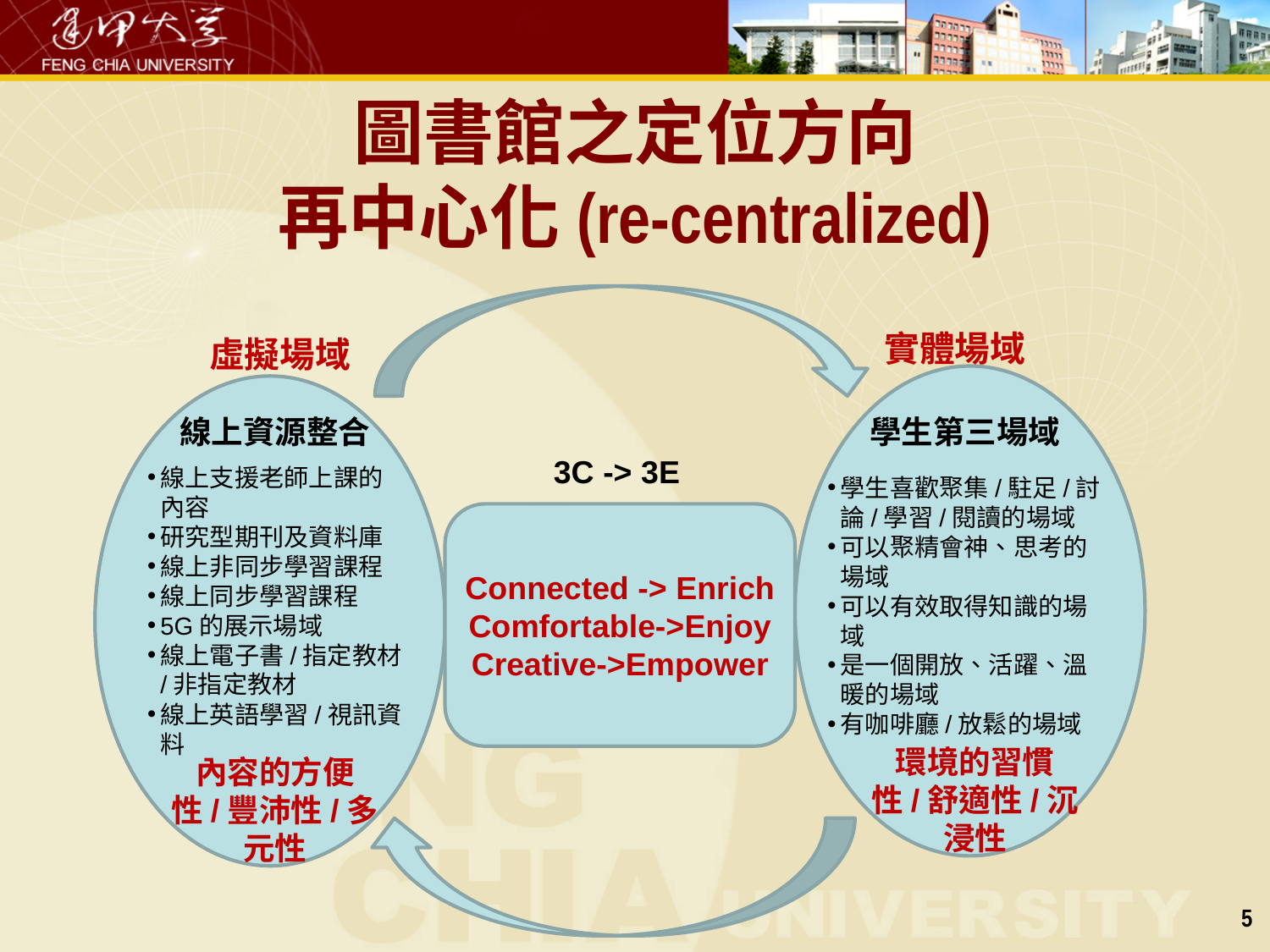

# 圖書館之定位方向 再中心化(re-centralized)

實體場域
虛擬場域

線上資源整合
學生第三場域
3C -> 3E
線上支援老師上課的內容
研究型期刊及資料庫
線上非同步學習課程
線上同步學習課程
5G的展示場域
線上電子書/指定教材/非指定教材
線上英語學習/視訊資料
學生喜歡聚集/駐足/討論/學習/閱讀的場域
可以聚精會神、思考的場域
可以有效取得知識的場域
是一個開放、活躍、溫暖的場域
有咖啡廳/放鬆的場域
Connected -> Enrich
Comfortable->Enjoy
Creative->Empower
環境的習慣性/舒適性/沉浸性
內容的方便性/豐沛性/多元性

5